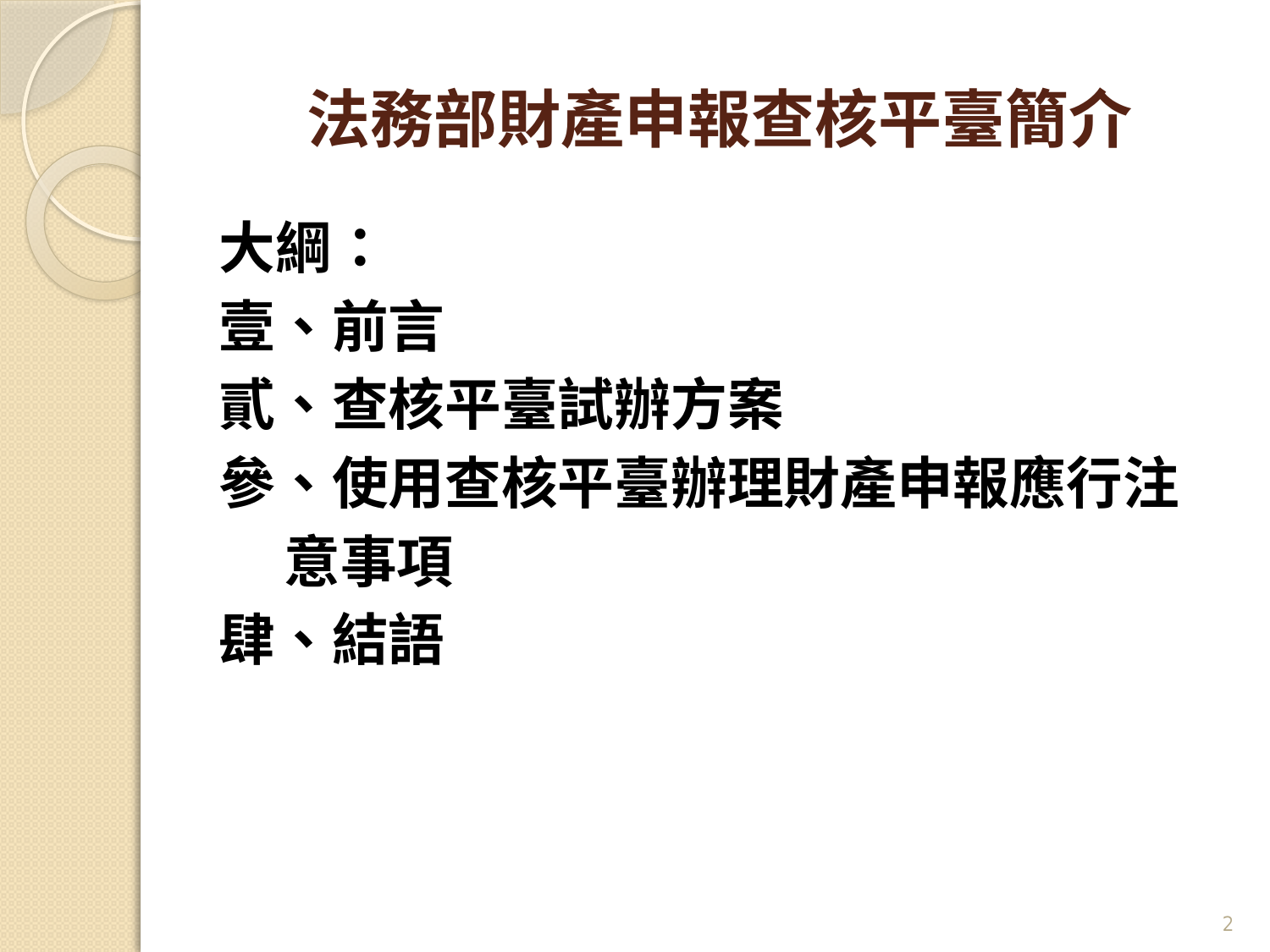

# 法務部財產申報查核平臺簡介
大綱：
壹、前言
貳、查核平臺試辦方案
參、使用查核平臺辦理財產申報應行注
    意事項
肆、結語
2